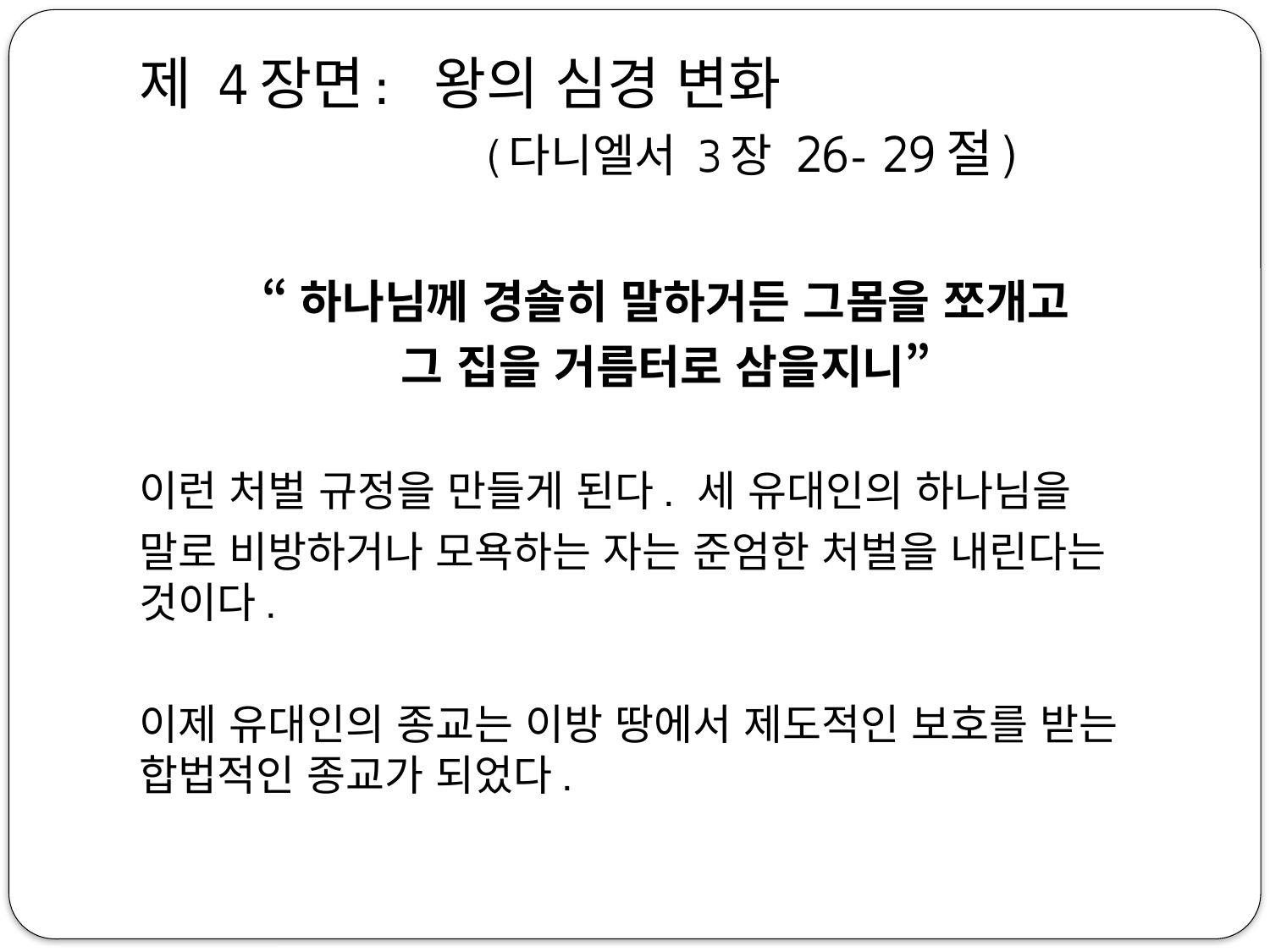

# 제 4장면:  왕의 심경 변화 (다니엘서 3장 26- 29절)

“하나님께 경솔히 말하거든 그몸을 쪼개고
그 집을 거름터로 삼을지니”

이런 처벌 규정을 만들게 된다. 세 유대인의 하나님을
말로 비방하거나 모욕하는 자는 준엄한 처벌을 내린다는 것이다.

이제 유대인의 종교는 이방 땅에서 제도적인 보호를 받는 합법적인 종교가 되었다.